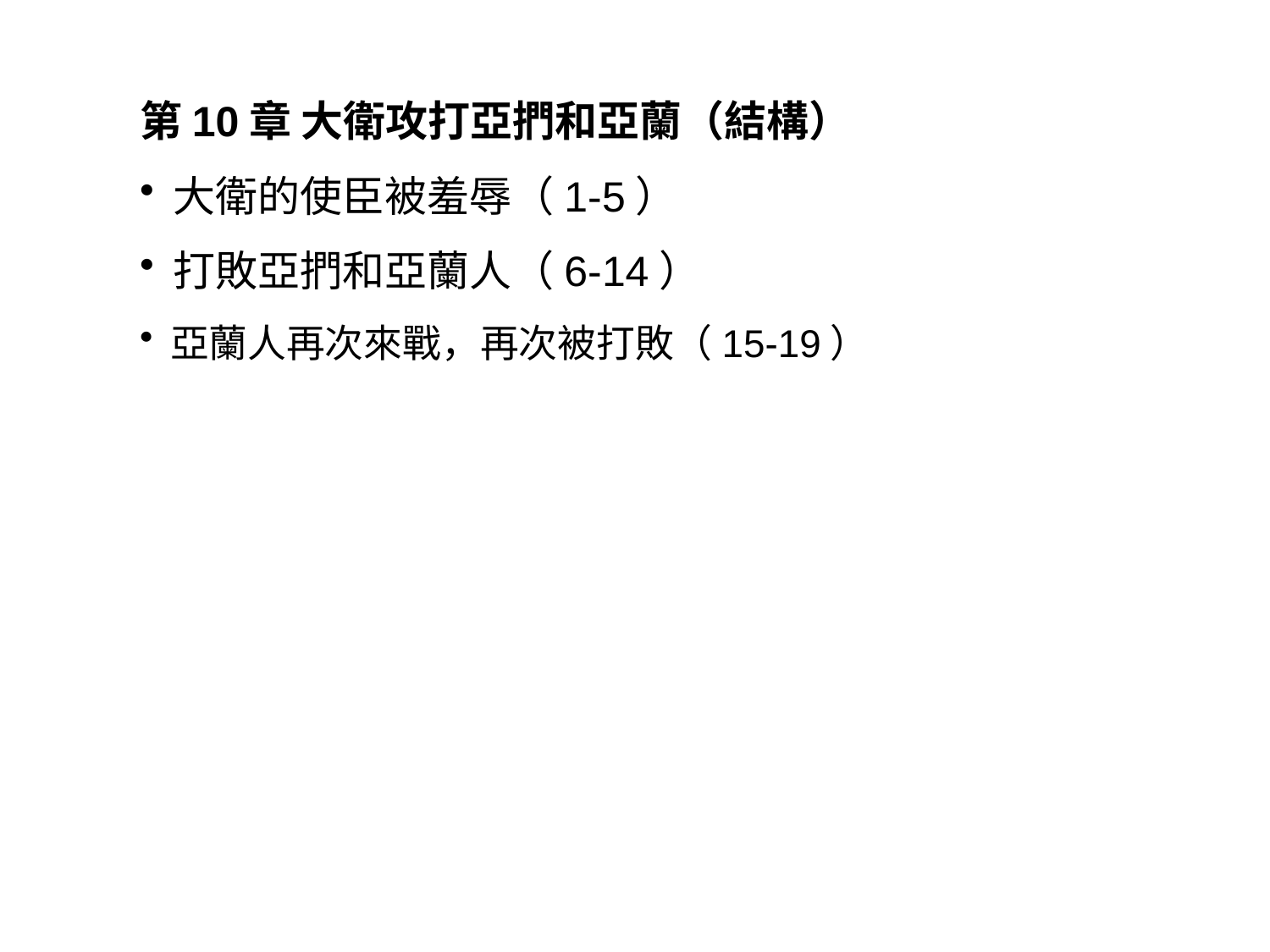

第10章 大衛攻打亞捫和亞蘭（結構）
大衛的使臣被羞辱（1-5）
打敗亞捫和亞蘭人（6-14）
亞蘭人再次來戰，再次被打敗（15-19）